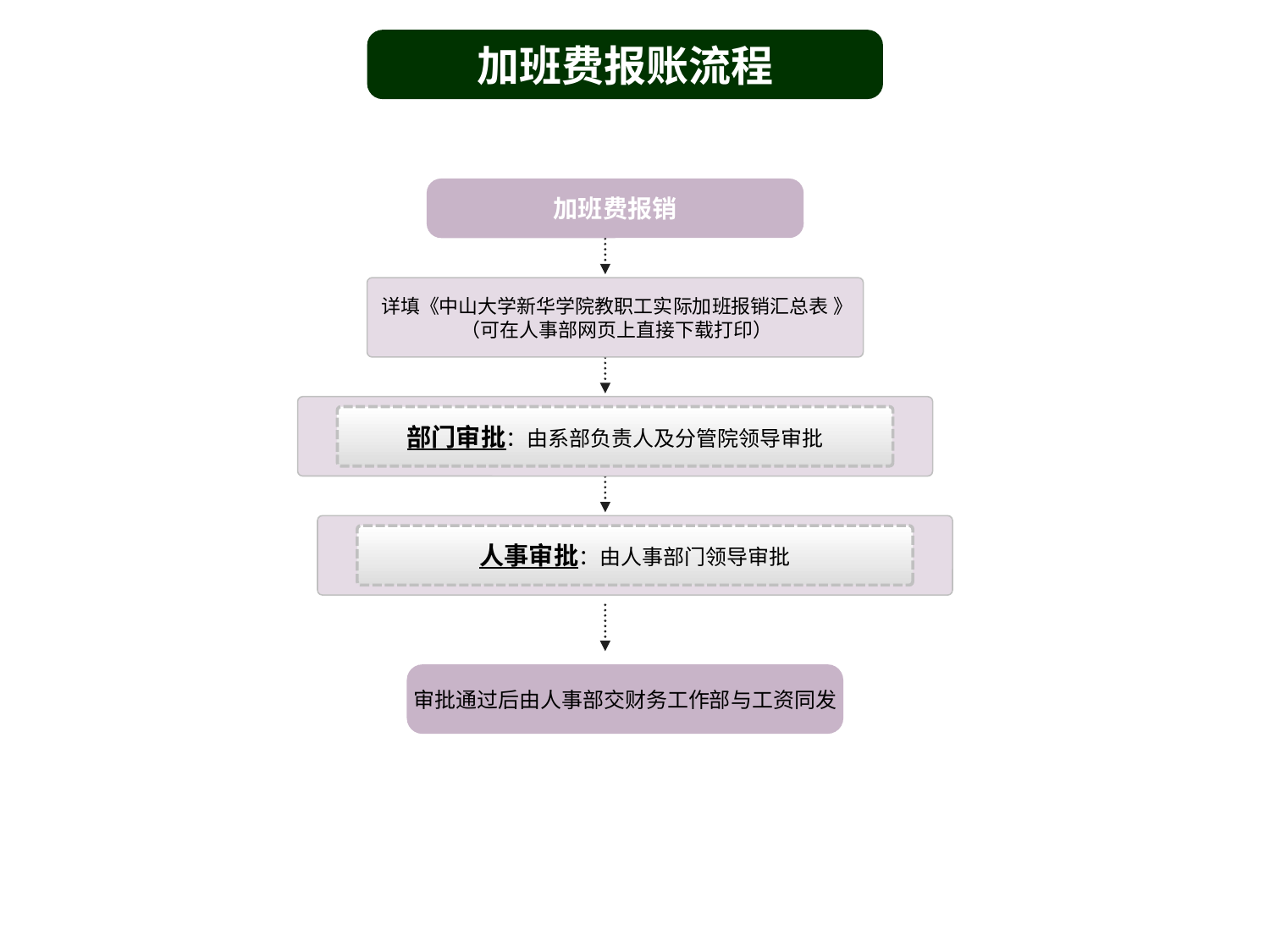

加班费报账流程
加班费报销

详填《中山大学新华学院教职工实际加班报销汇总表 》
（可在人事部网页上直接下载打印）

部门审批：由系部负责人及分管院领导审批

人事审批：由人事部门领导审批

审批通过后由人事部交财务工作部与工资同发